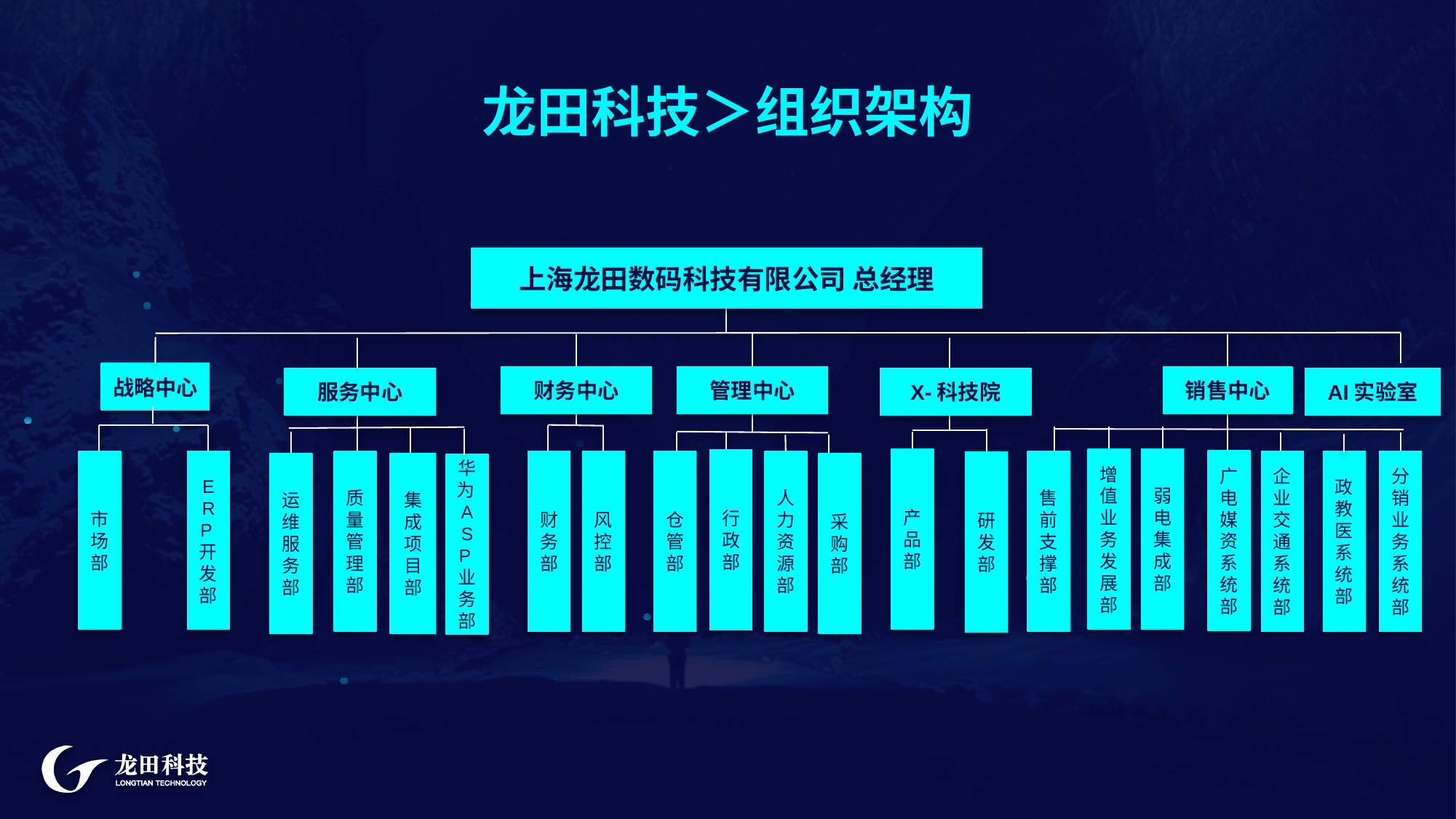

龙田科技＞组织架构
上海龙田数码科技有限公司 总经理
战略中心
财务中心
管理中心
销售中心
服务中心
AI实验室
增值业务发展部
弱电集成部
广电媒资系统部
分销业务系统部
售前支撑部
企业交通系统部
政教医系统部
行政部
仓管部
人力资源部
采购部
市场部
ERP开发部
质量管理部
运维服务部
集成项目部
财务部
风控部
X-科技院
产品部
研发部
华为ASP业务部